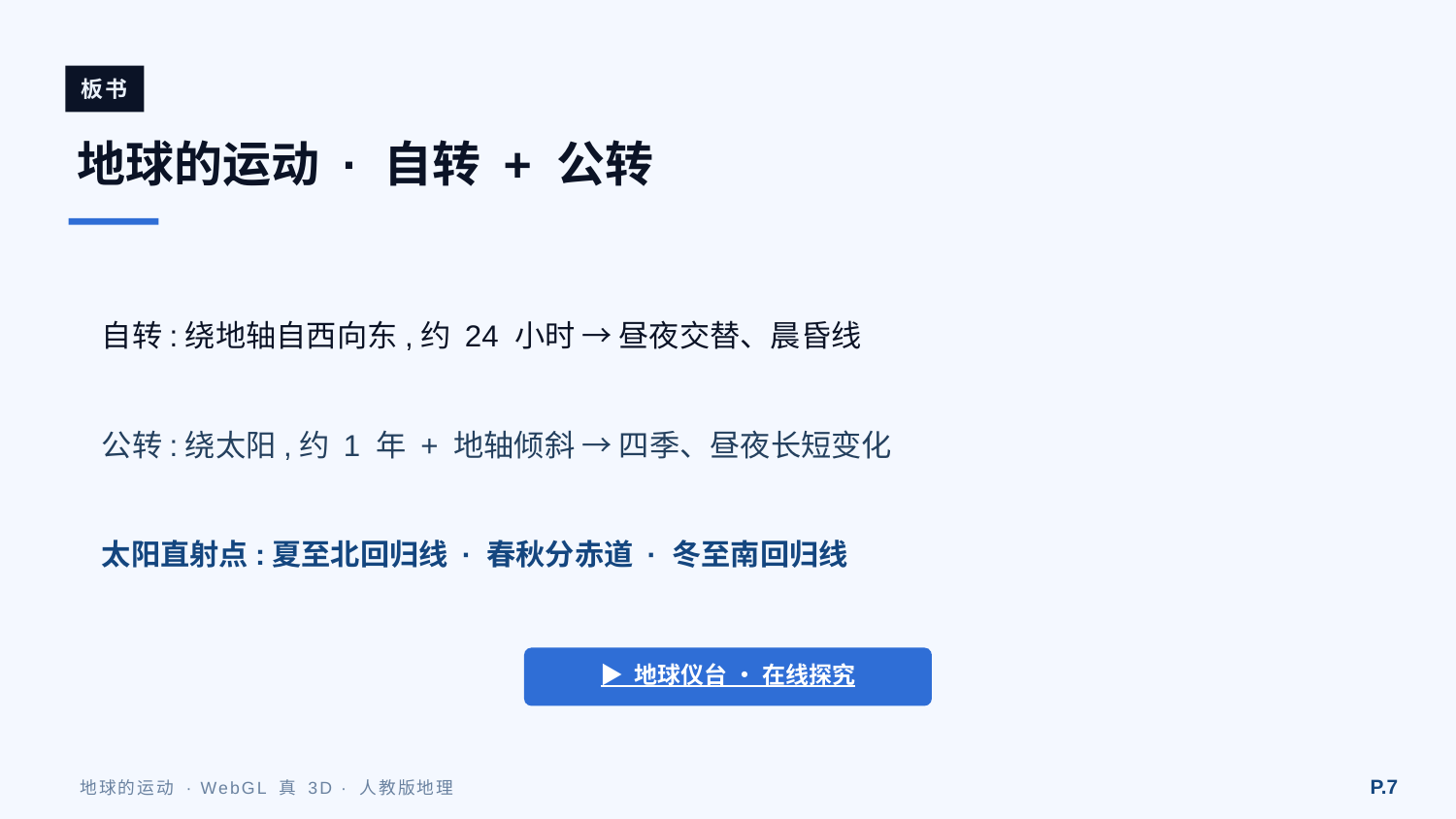

板书

地球的运动 · 自转 + 公转

自转:绕地轴自西向东,约 24 小时 → 昼夜交替、晨昏线
公转:绕太阳,约 1 年 + 地轴倾斜 → 四季、昼夜长短变化
太阳直射点:夏至北回归线 · 春秋分赤道 · 冬至南回归线
▶  地球仪台 · 在线探究

P.7
地球的运动 · WebGL 真 3D · 人教版地理